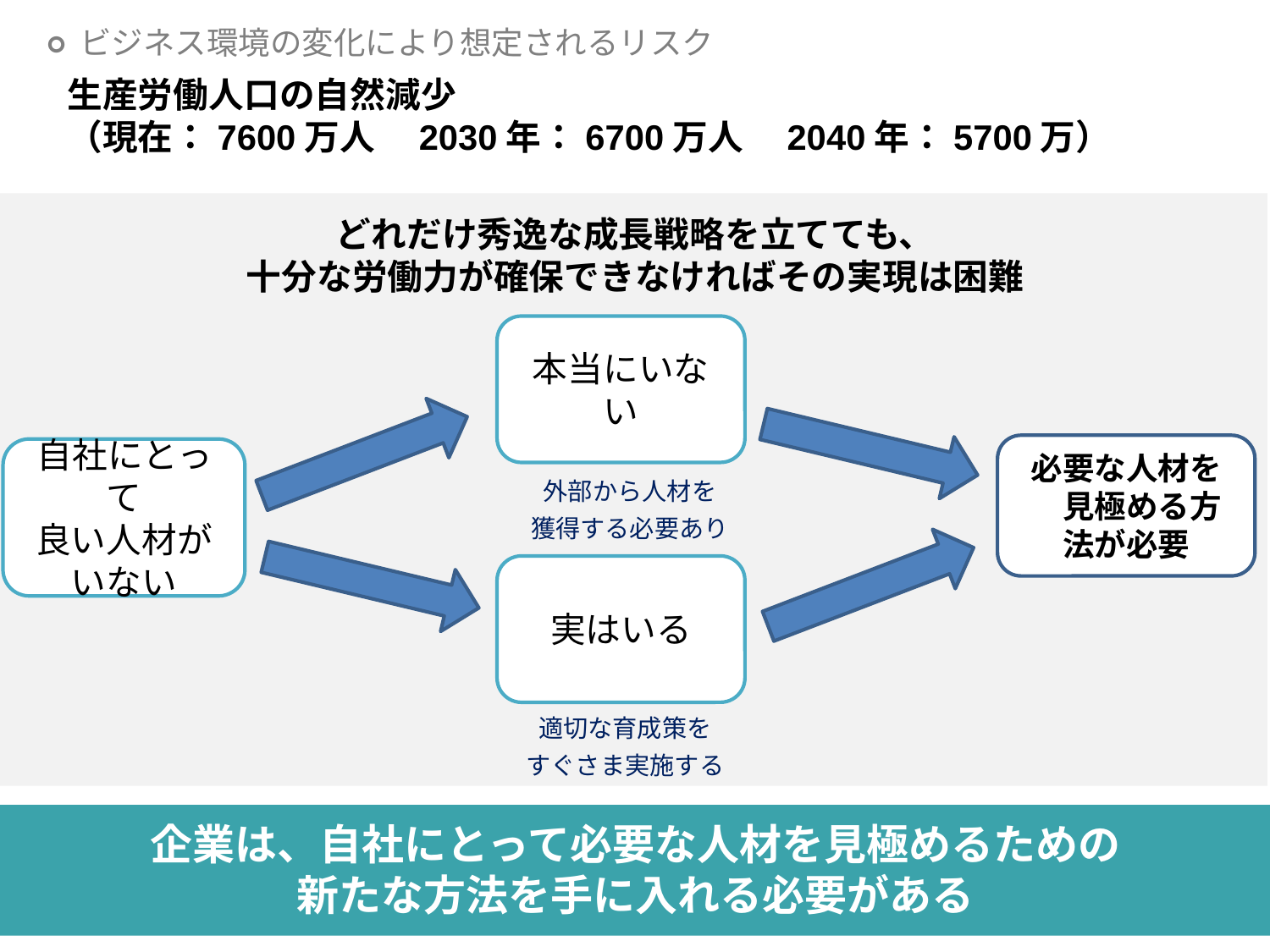

○ ビジネス環境の変化により想定されるリスク

生産労働人口の自然減少
（現在：7600万人　2030年：6700万人　2040年：5700万）

どれだけ秀逸な成長戦略を立てても、
十分な労働力が確保できなければその実現は困難
本当にいない

必要な人材を　見極める方法が必要
自社にとって
良い人材が
いない
外部から人材を
獲得する必要あり

実はいる
適切な育成策を
すぐさま実施する

企業は、自社にとって必要な人材を見極めるための
新たな方法を手に入れる必要がある